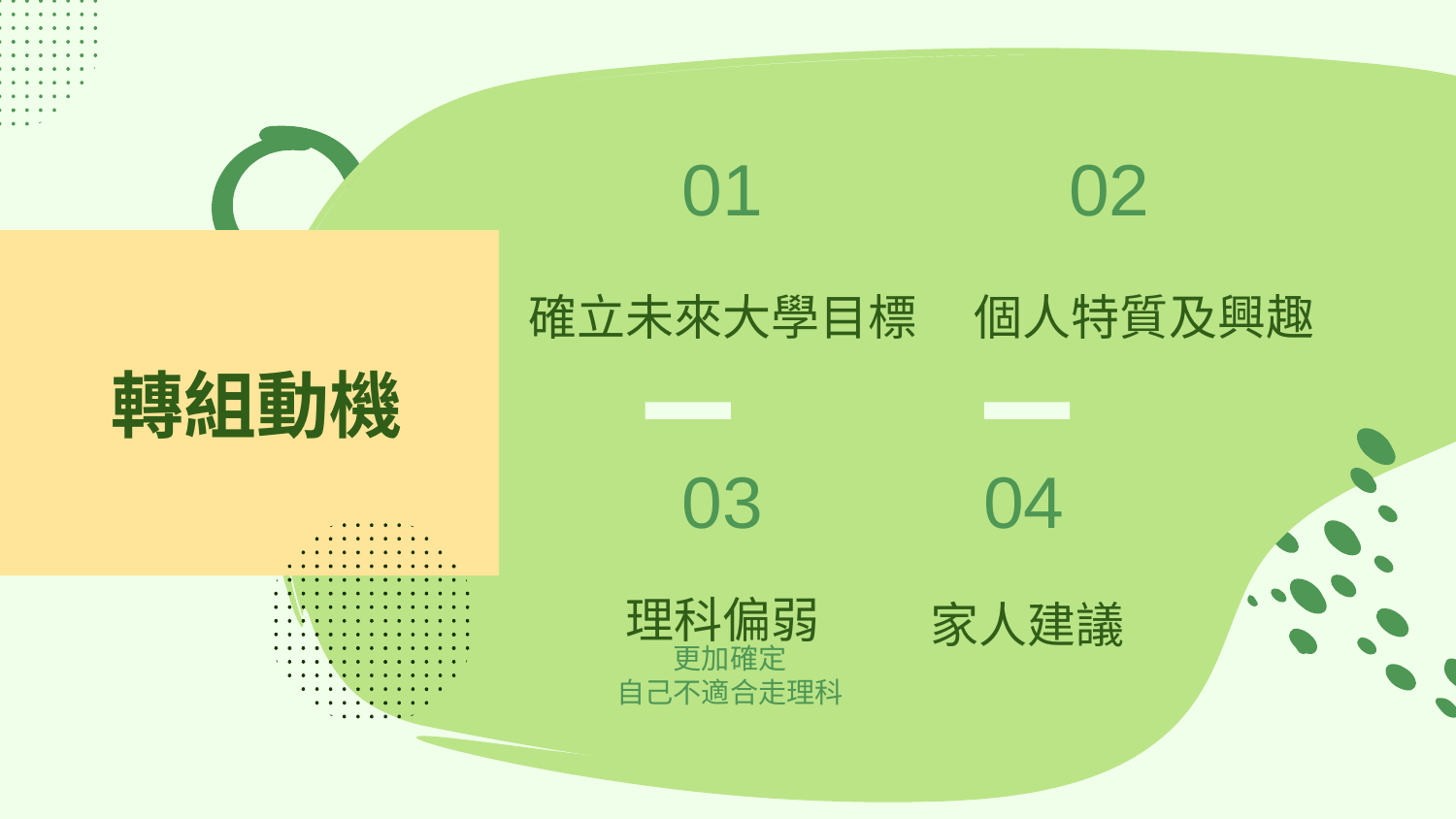

01
02

確立未來大學目標

個人特質及興趣
# 轉組動機

03
04

理科偏弱

家人建議

更加確定
自己不適合走理科